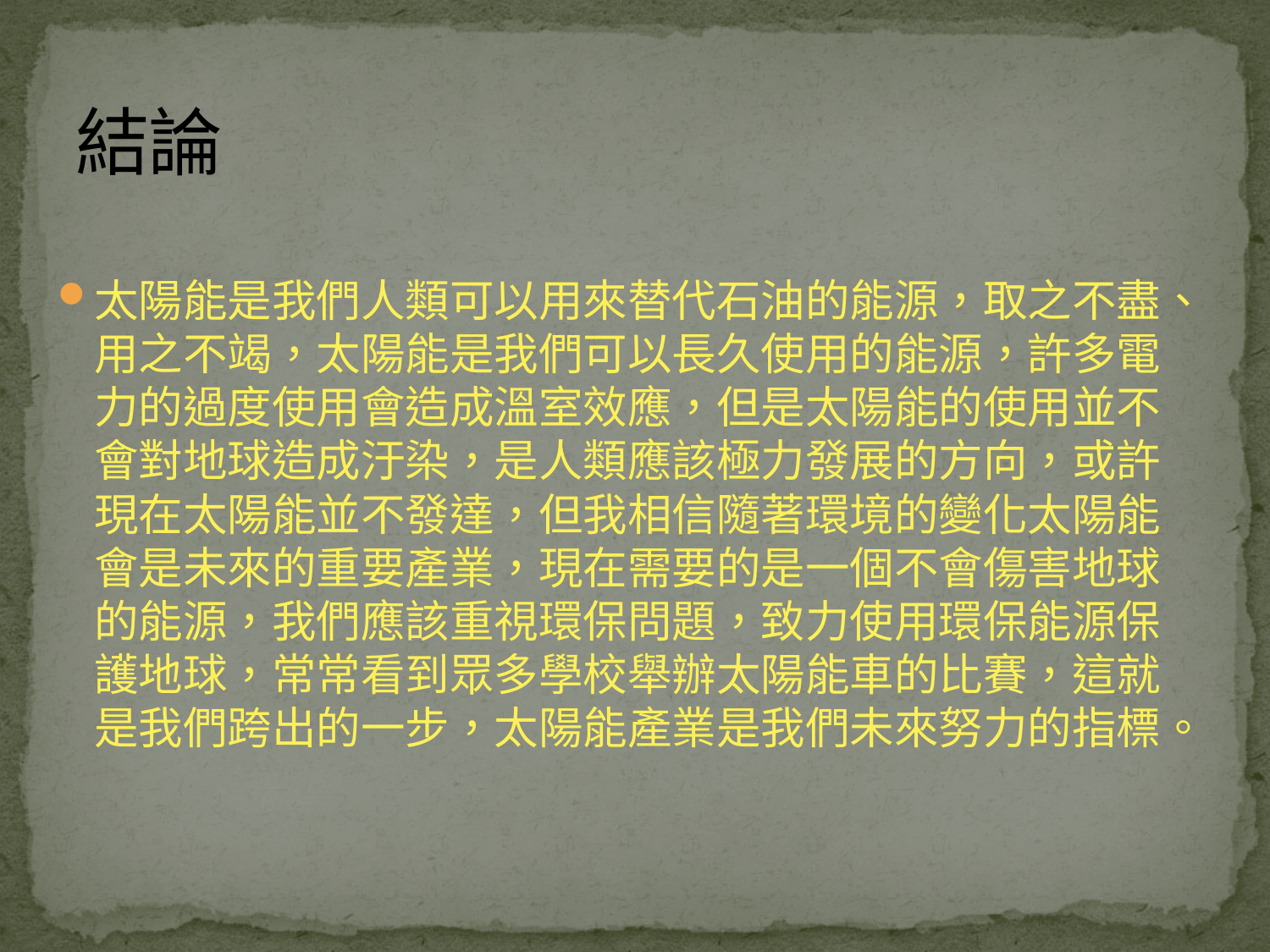

# 結論
太陽能是我們人類可以用來替代石油的能源，取之不盡、用之不竭，太陽能是我們可以長久使用的能源，許多電力的過度使用會造成溫室效應，但是太陽能的使用並不會對地球造成汙染，是人類應該極力發展的方向，或許現在太陽能並不發達，但我相信隨著環境的變化太陽能會是未來的重要產業，現在需要的是一個不會傷害地球的能源，我們應該重視環保問題，致力使用環保能源保護地球，常常看到眾多學校舉辦太陽能車的比賽，這就是我們跨出的一步，太陽能產業是我們未來努力的指標。